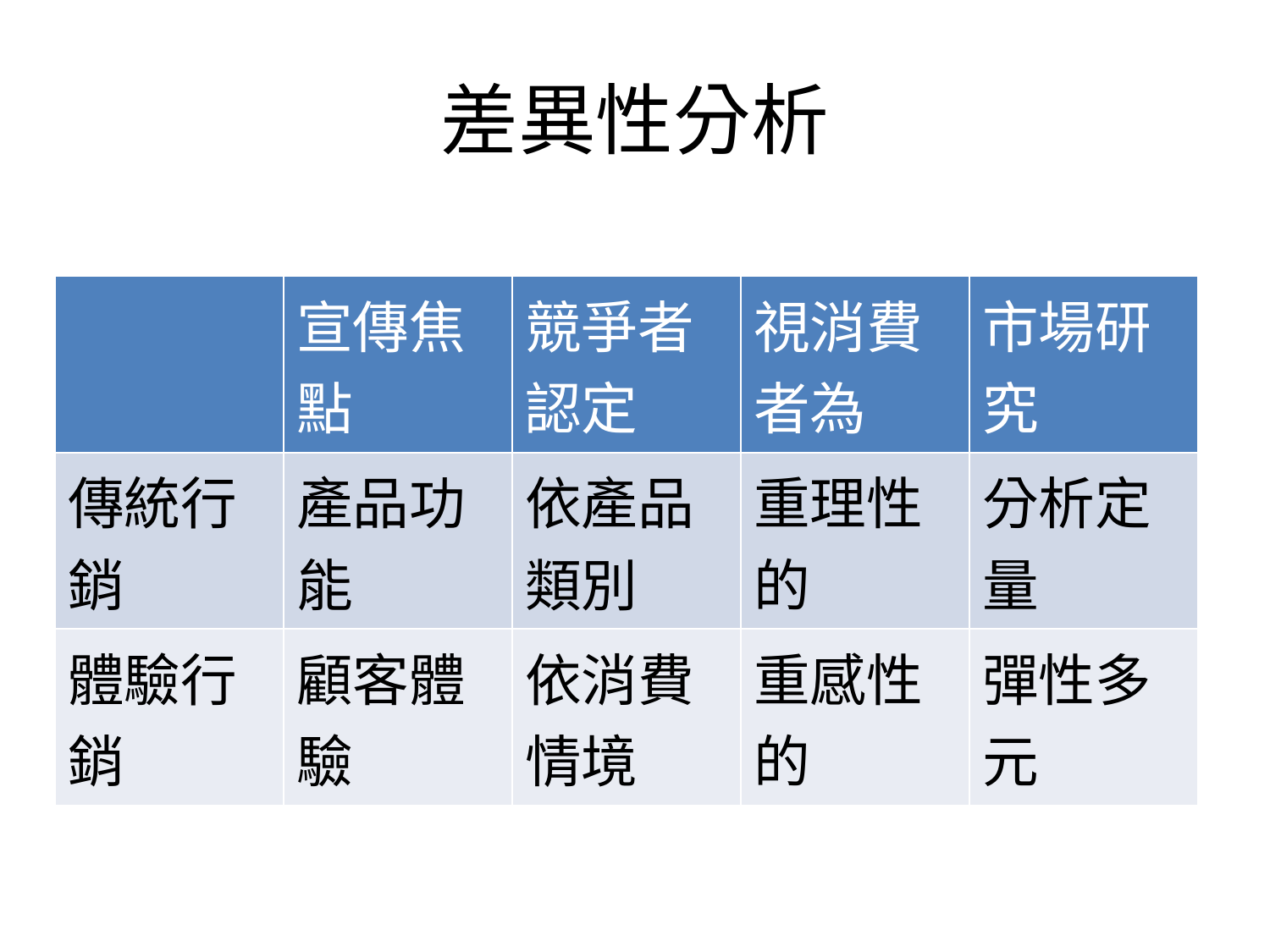

# 差異性分析
|  | 宣傳焦點 | 競爭者認定 | 視消費者為 | 市場研究 |
| --- | --- | --- | --- | --- |
| 傳統行銷 | 產品功能 | 依產品類別 | 重理性的 | 分析定量 |
| 體驗行銷 | 顧客體驗 | 依消費情境 | 重感性的 | 彈性多元 |